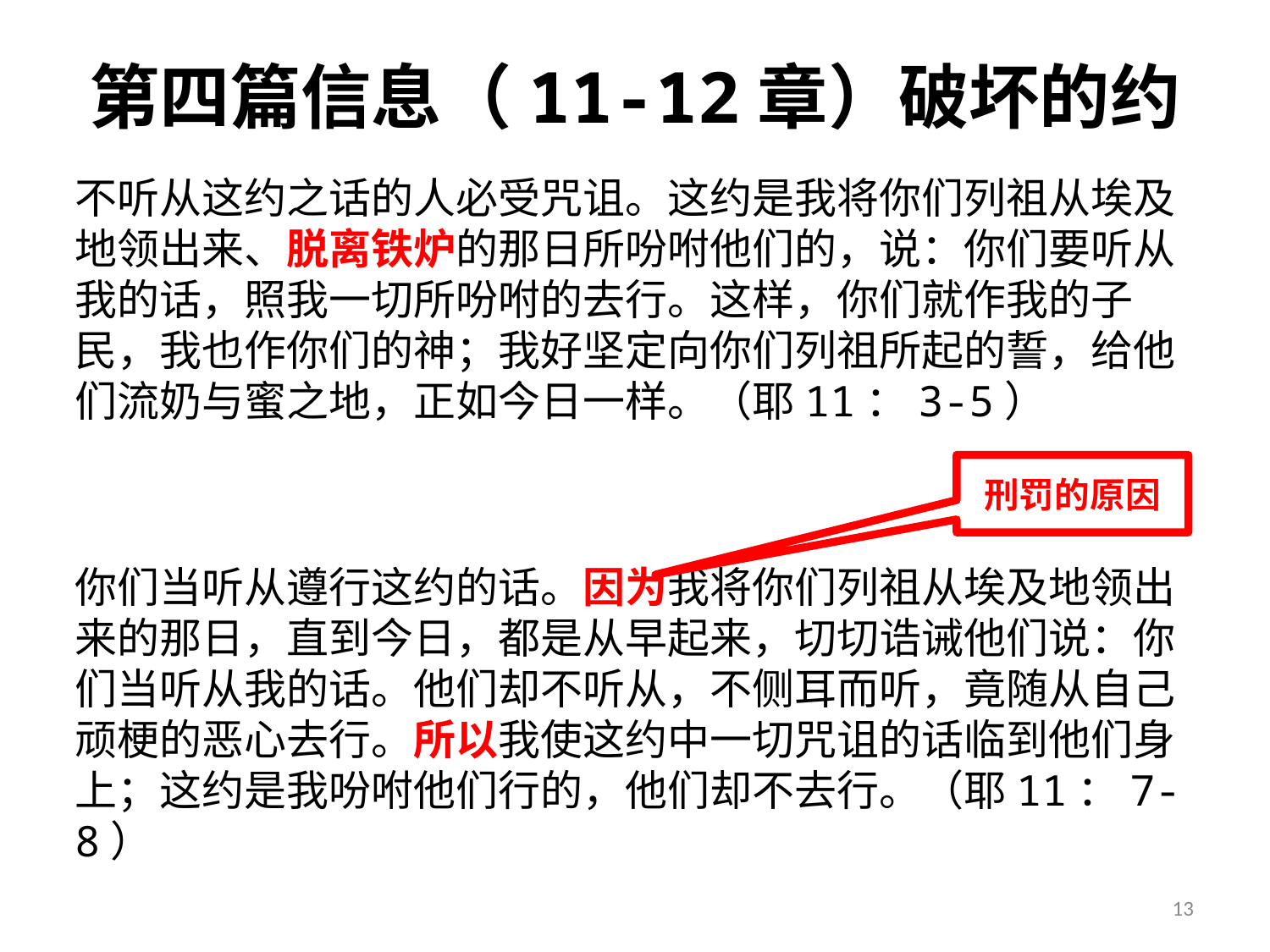

# 第四篇信息（11-12章）破坏的约
不听从这约之话的人必受咒诅。这约是我将你们列祖从埃及地领出来、脱离铁炉的那日所吩咐他们的，说：你们要听从我的话，照我一切所吩咐的去行。这样，你们就作我的子民，我也作你们的神；我好坚定向你们列祖所起的誓，给他们流奶与蜜之地，正如今日一样。（耶11：3-5）

你们当听从遵行这约的话。因为我将你们列祖从埃及地领出来的那日，直到今日，都是从早起来，切切诰诫他们说：你们当听从我的话。他们却不听从，不侧耳而听，竟随从自己顽梗的恶心去行。所以我使这约中一切咒诅的话临到他们身上；这约是我吩咐他们行的，他们却不去行。（耶11：7-8）
刑罚的原因
13